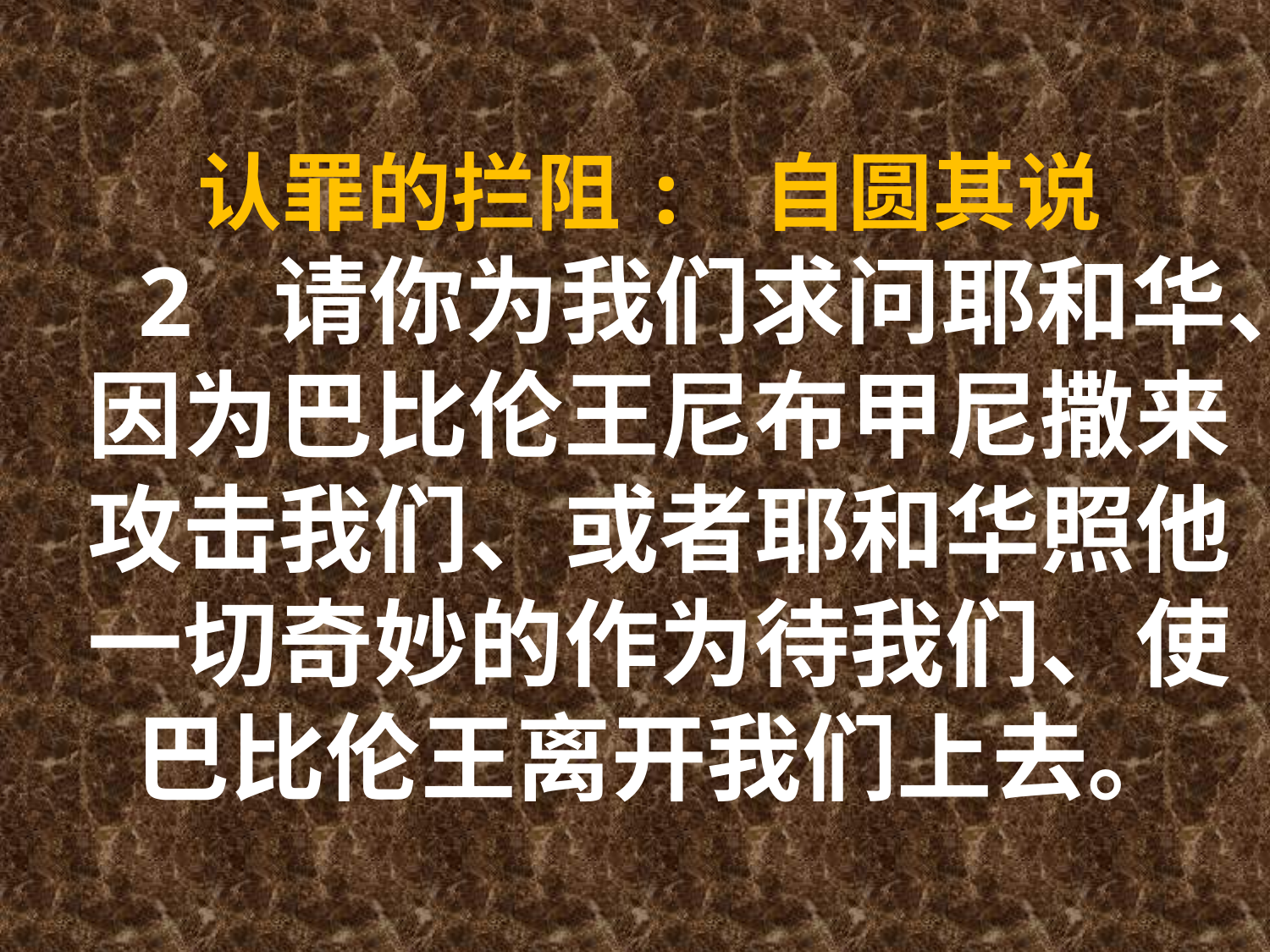

# 认罪的拦阻: 自圆其说 2 请你为我们求问耶和华、因为巴比伦王尼布甲尼撒来攻击我们、或者耶和华照他一切奇妙的作为待我们、使巴比伦王离开我们上去。